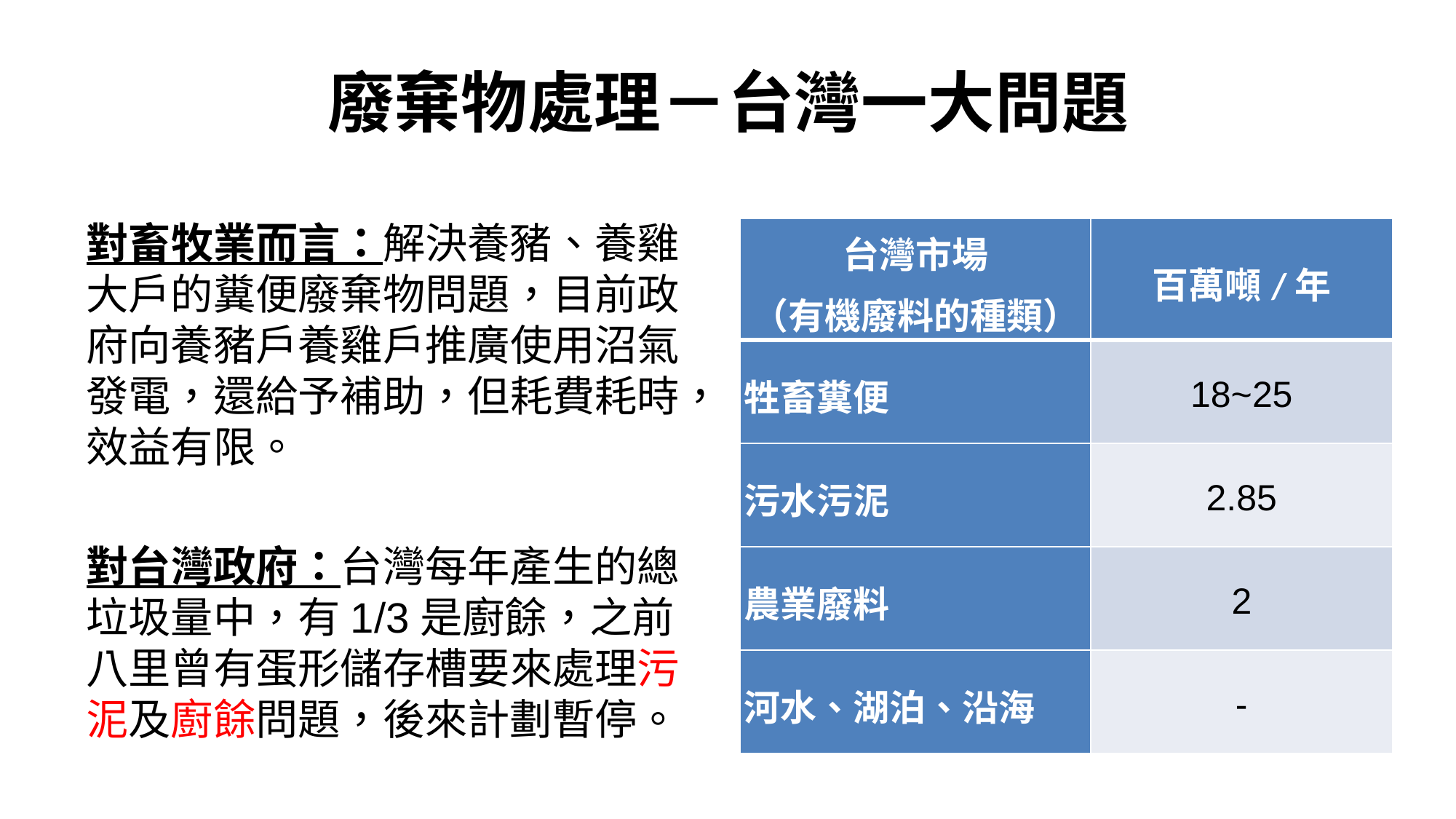

# 廢棄物處理－台灣一大問題
對畜牧業而言：解決養豬、養雞大戶的糞便廢棄物問題，目前政府向養豬戶養雞戶推廣使用沼氣發電，還給予補助，但耗費耗時，效益有限。

對台灣政府：台灣每年產生的總垃圾量中，有1/3是廚餘，之前八里曾有蛋形儲存槽要來處理污泥及廚餘問題，後來計劃暫停。
| 台灣市場 （有機廢料的種類） | 百萬噸/年 |
| --- | --- |
| 牲畜糞便 | 18~25 |
| 污水污泥 | 2.85 |
| 農業廢料 | 2 |
| 河水、湖泊、沿海 | - |